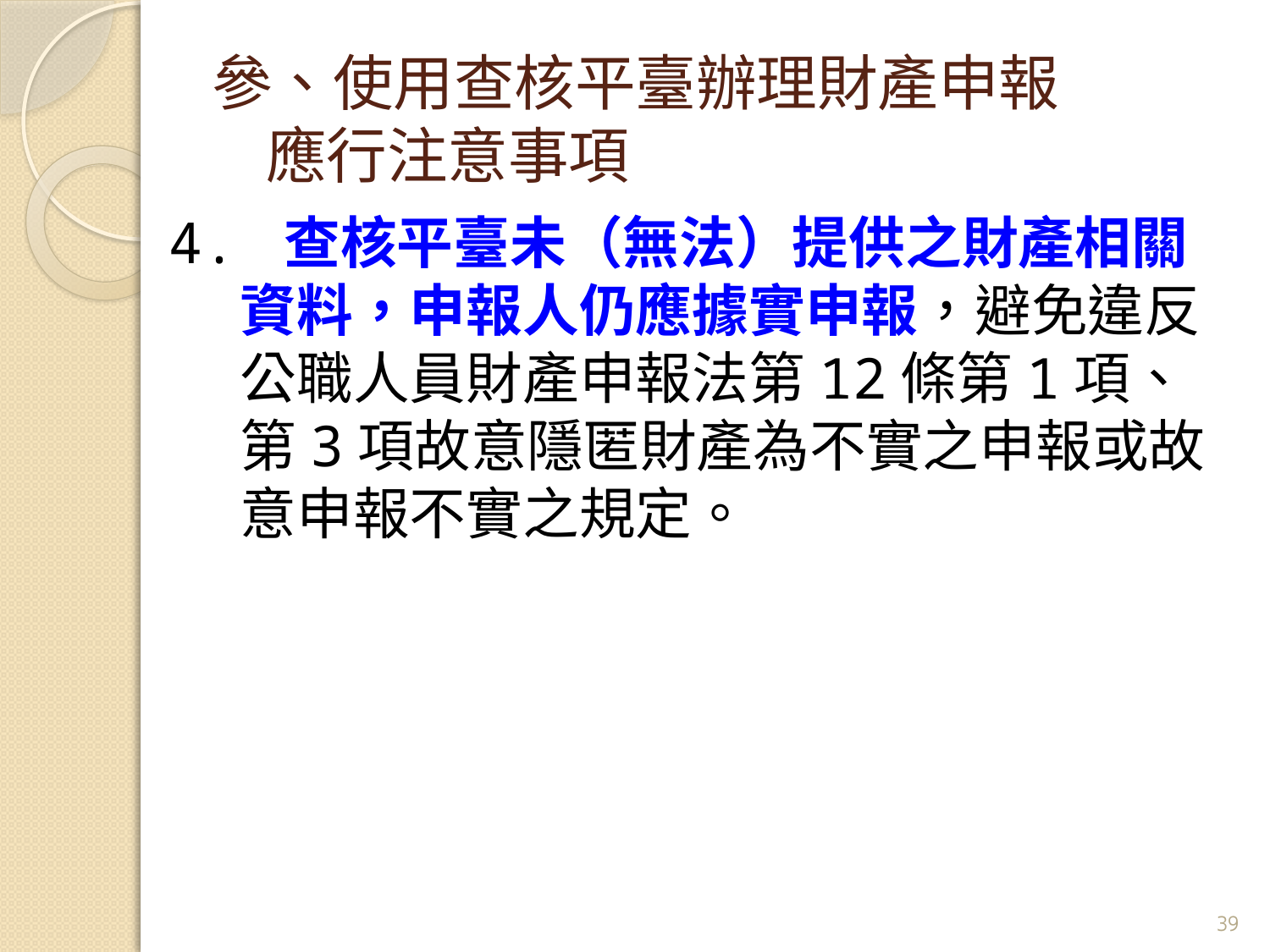

# 參、使用查核平臺辦理財產申報 應行注意事項
4. 查核平臺未（無法）提供之財產相關資料，申報人仍應據實申報，避免違反公職人員財產申報法第12條第1項、第3項故意隱匿財產為不實之申報或故意申報不實之規定。

39